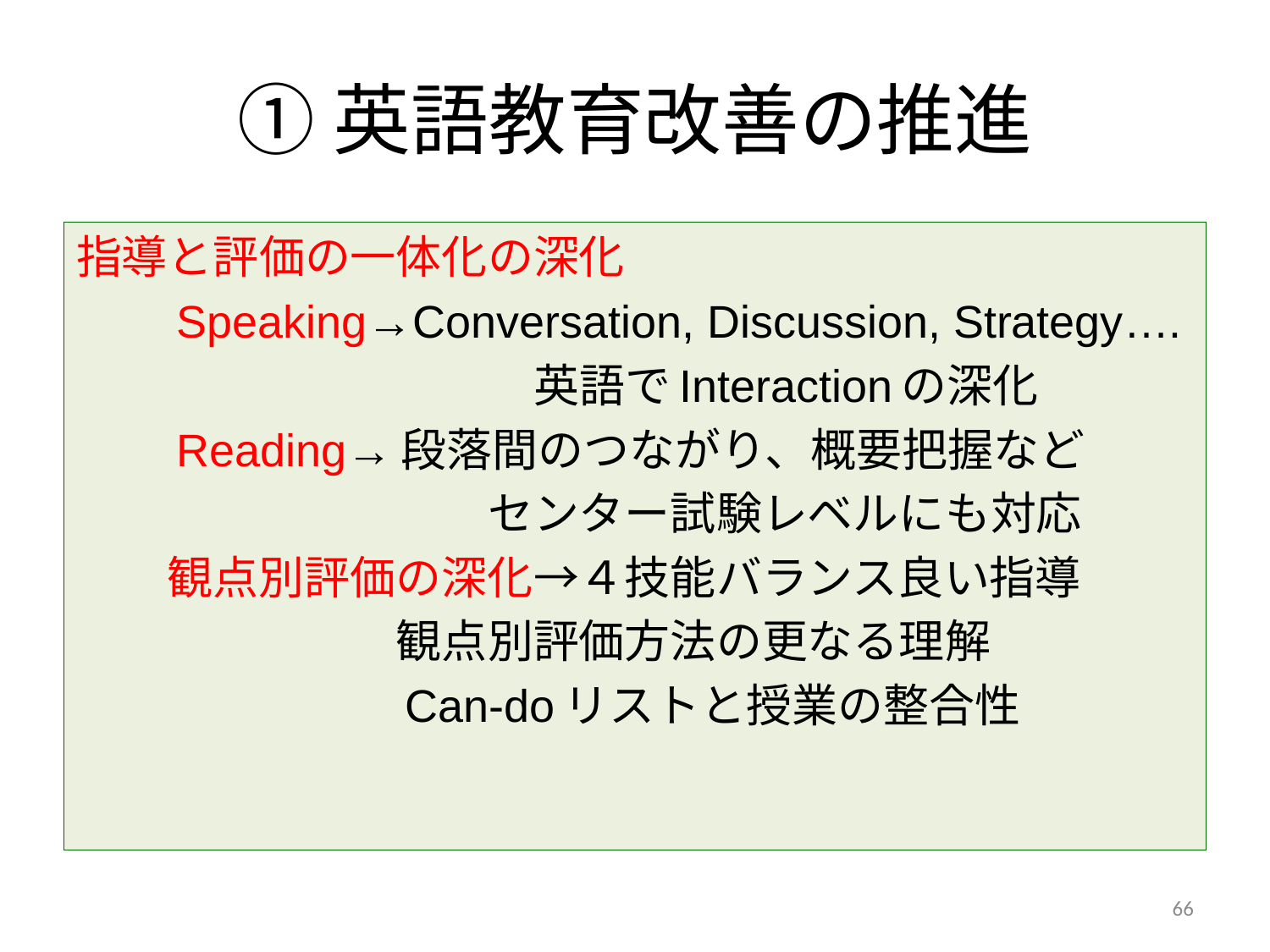

# ①英語教育改善の推進
指導と評価の一体化の深化
　　Speaking→Conversation, Discussion, Strategy….
　　　　　　　　　　英語でInteractionの深化
　　Reading→段落間のつながり、概要把握など
　　　　　　　　　センター試験レベルにも対応
　　観点別評価の深化→４技能バランス良い指導
　　　　　　　観点別評価方法の更なる理解
　　　　　　　Can-doリストと授業の整合性

66